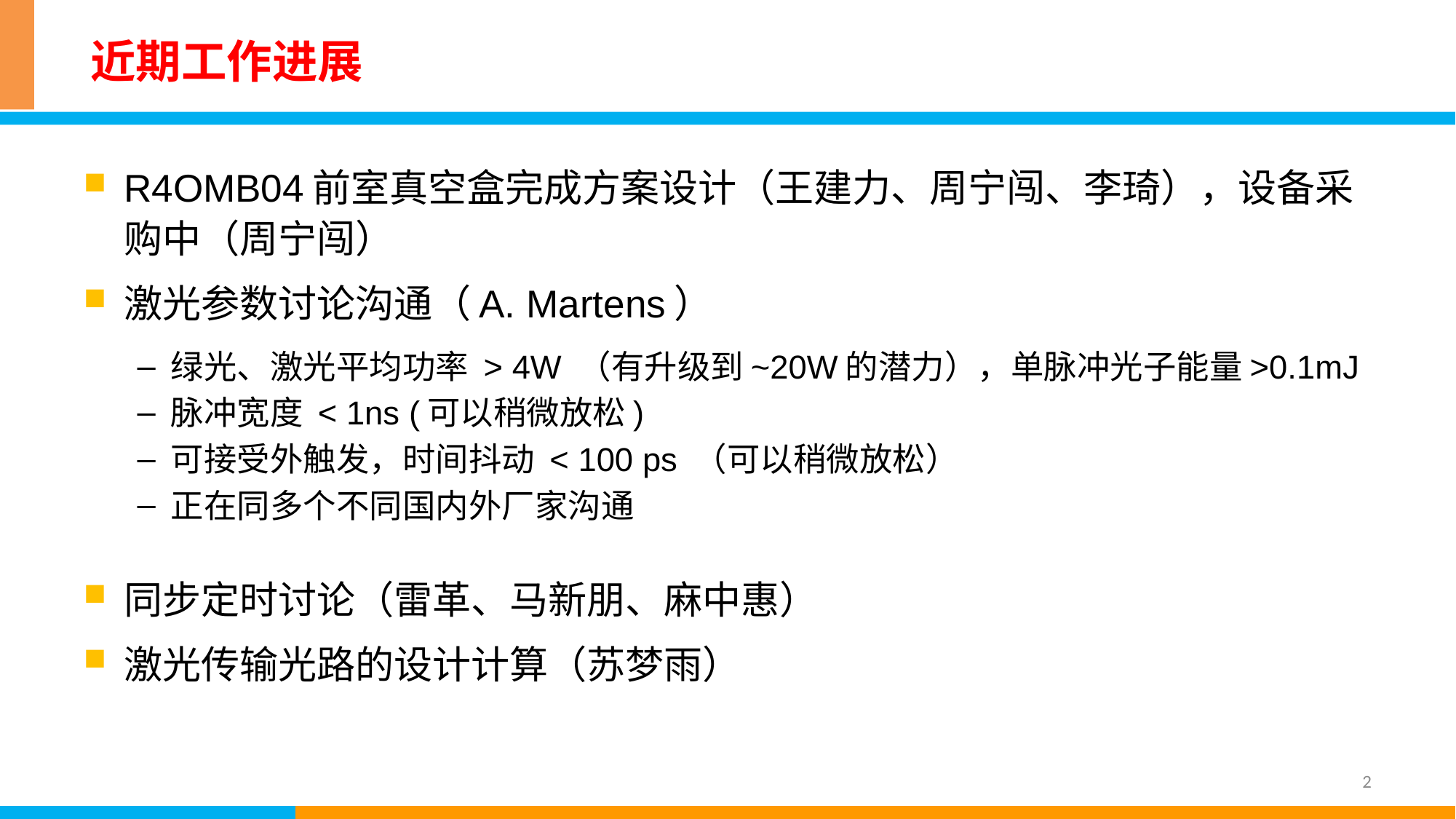

# 近期工作进展
R4OMB04前室真空盒完成方案设计（王建力、周宁闯、李琦），设备采购中（周宁闯）
激光参数讨论沟通（A. Martens）
绿光、激光平均功率 > 4W （有升级到~20W的潜力），单脉冲光子能量>0.1mJ
脉冲宽度 < 1ns (可以稍微放松)
可接受外触发，时间抖动 < 100 ps （可以稍微放松）
正在同多个不同国内外厂家沟通

同步定时讨论（雷革、马新朋、麻中惠）
激光传输光路的设计计算（苏梦雨）
2